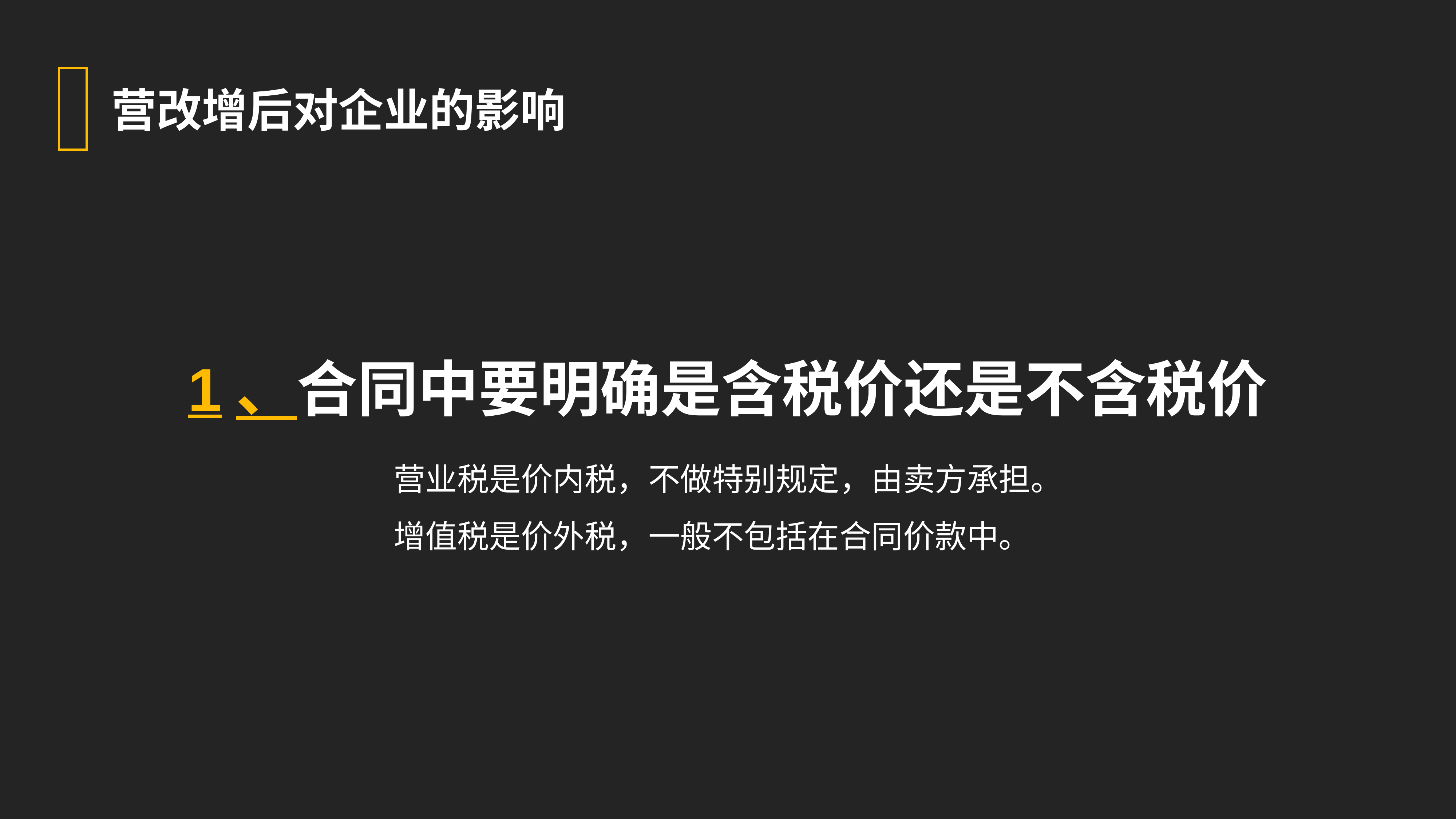

营改增后对企业的影响
1、合同中要明确是含税价还是不含税价
营业税是价内税，不做特别规定，由卖方承担。
增值税是价外税，一般不包括在合同价款中。